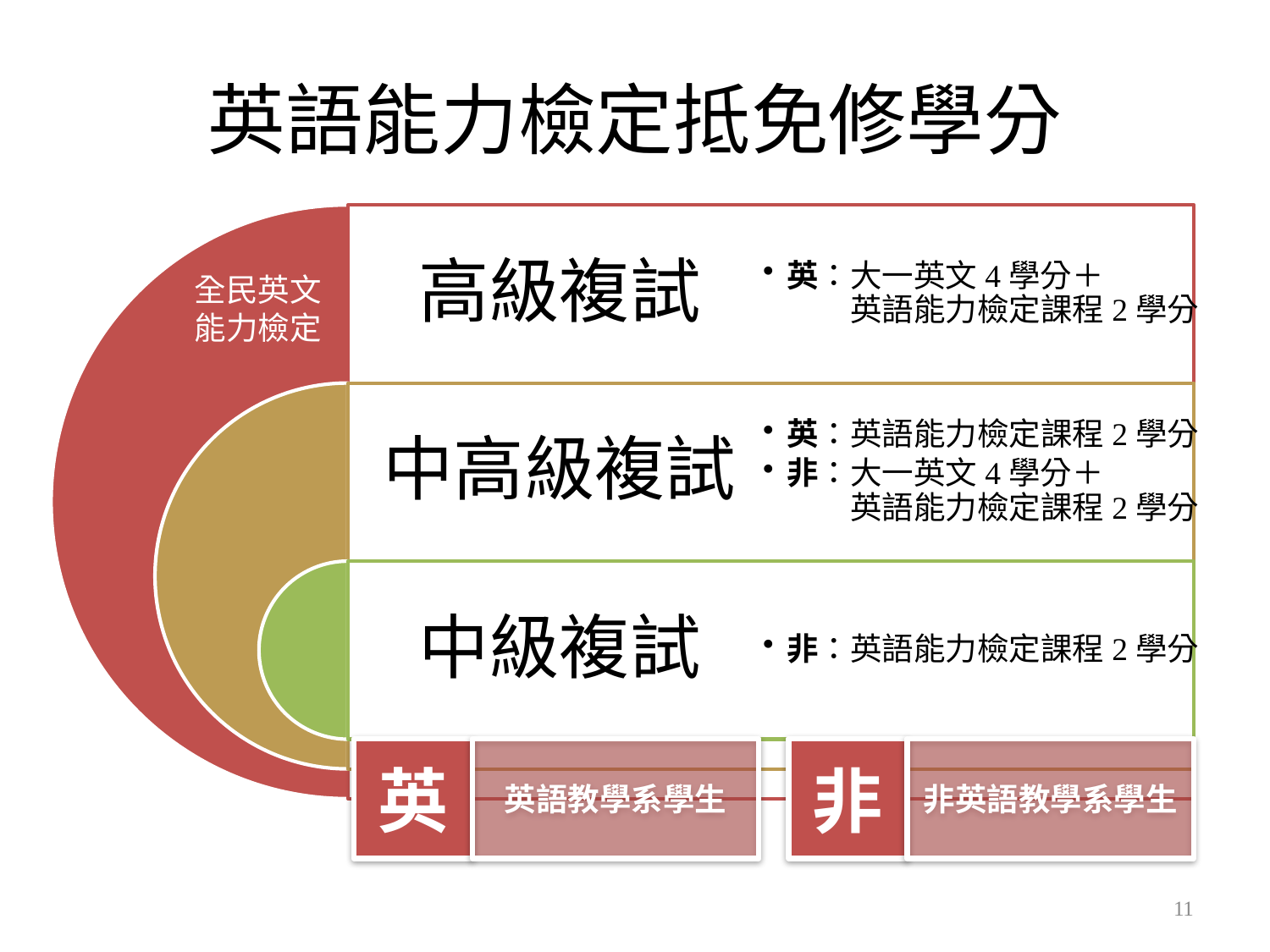

# 英語能力檢定抵免修學分

高級複試
英：大一英文4學分＋
　　英語能力檢定課程2學分

中高級複試
英：英語能力檢定課程2學分
非：大一英文4學分＋
　　英語能力檢定課程2學分

中級複試
非：英語能力檢定課程2學分
全民英文
能力檢定
英
英語教學系學生
非
非英語教學系學生
11